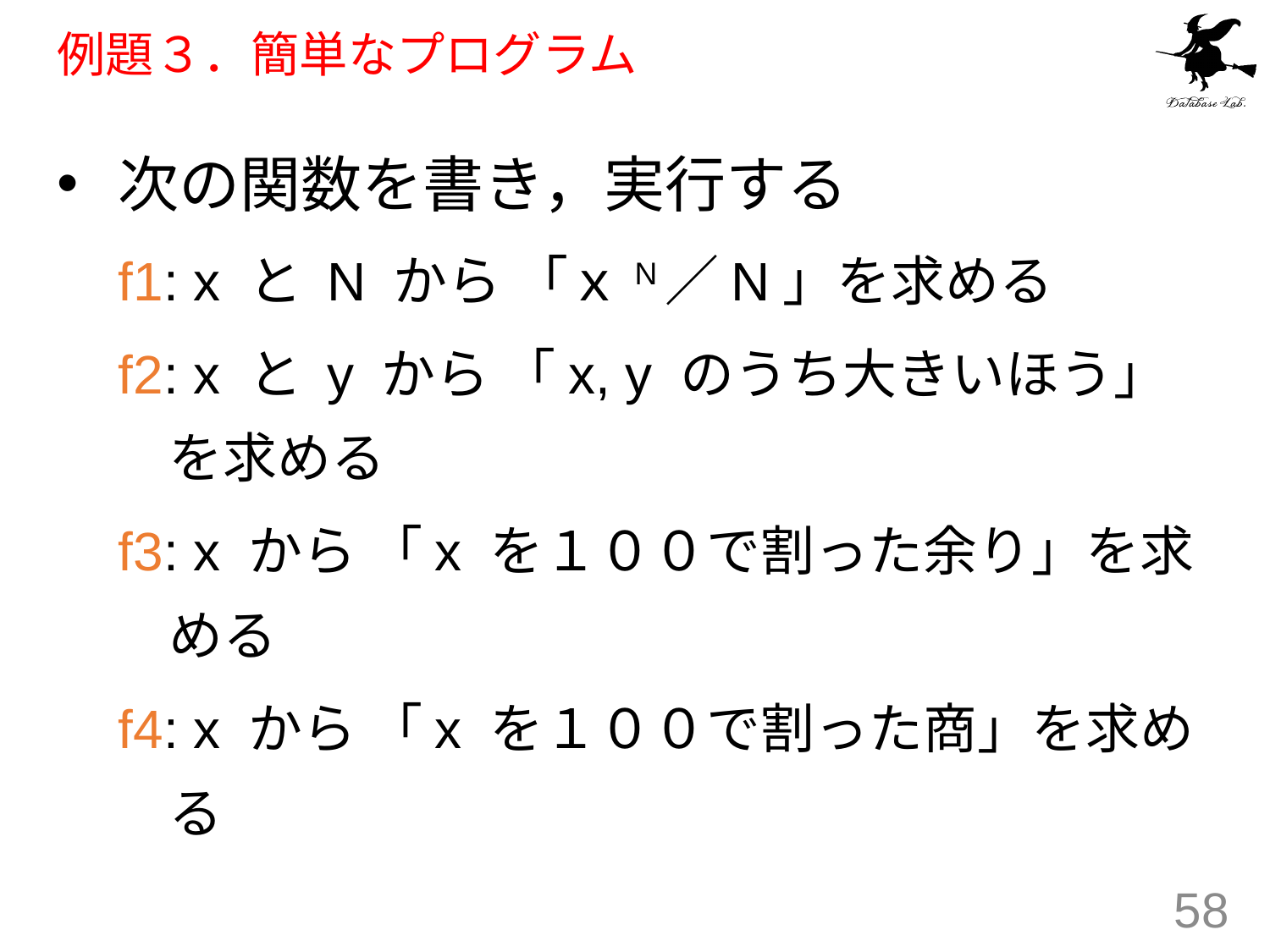

# 例題３．簡単なプログラム
次の関数を書き，実行する
f1: x と N から 「ｘN／N」を求める
f2: x と y から 「x, y のうち大きいほう」を求める
f3: x から 「x を１００で割った余り」を求める
f4: x から 「x を１００で割った商」を求める

58